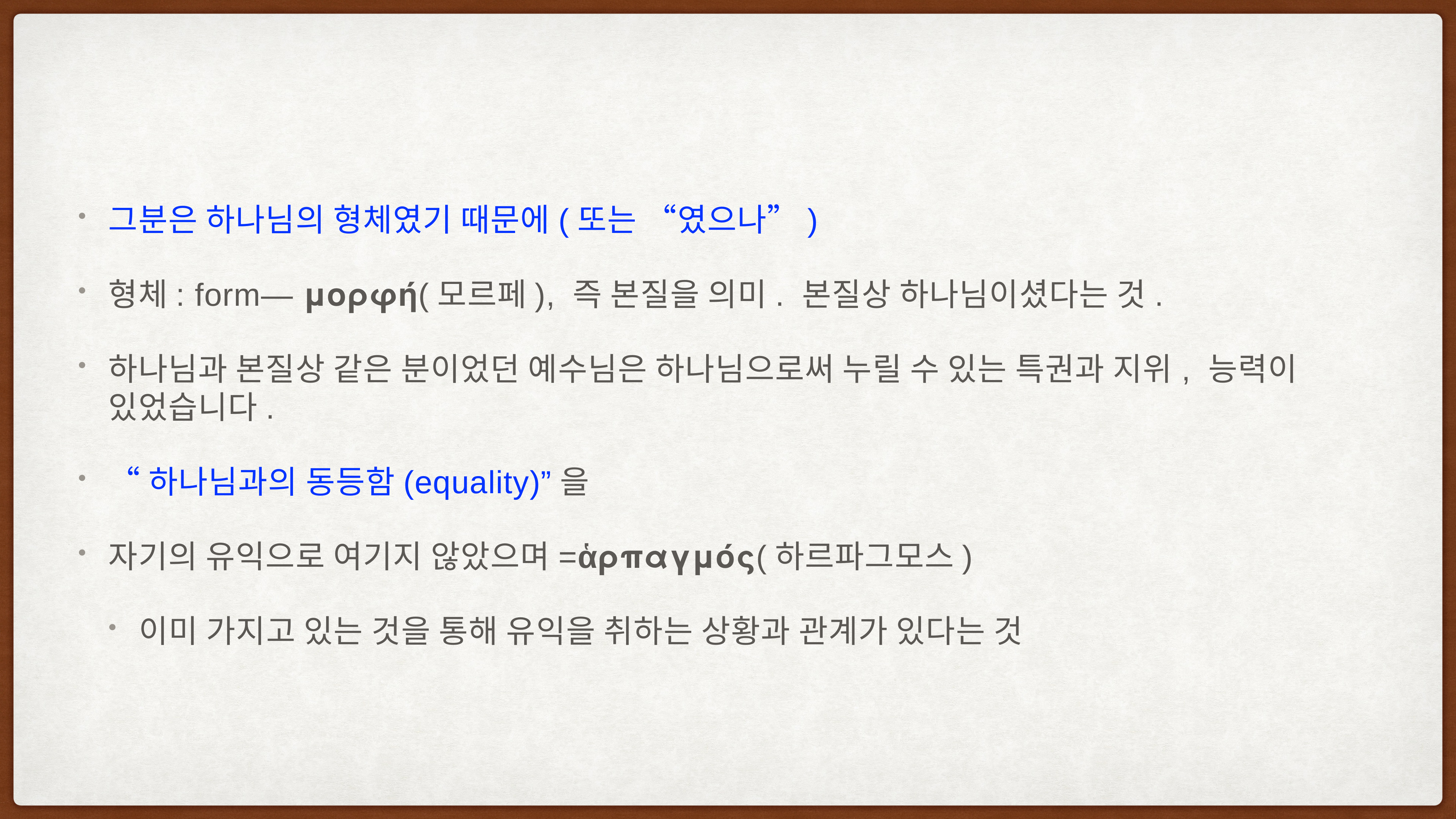

그분은 하나님의 형체였기 때문에(또는 “였으나”)
형체: form— μορφή(모르페), 즉 본질을 의미. 본질상 하나님이셨다는 것.
하나님과 본질상 같은 분이었던 예수님은 하나님으로써 누릴 수 있는 특권과 지위, 능력이 있었습니다.
“하나님과의 동등함(equality)”을
자기의 유익으로 여기지 않았으며=ἁρπαγμός(하르파그모스)
이미 가지고 있는 것을 통해 유익을 취하는 상황과 관계가 있다는 것